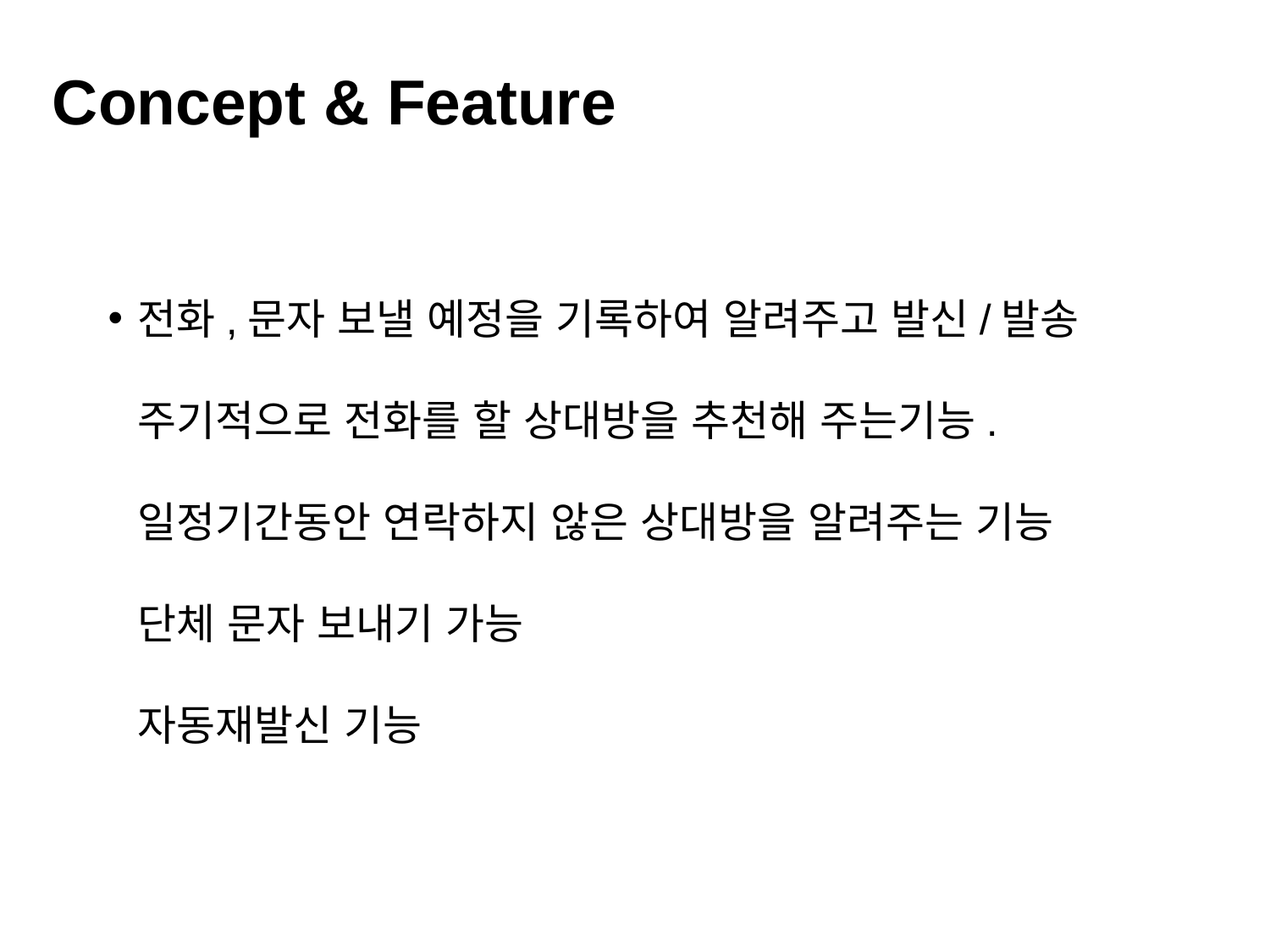

Concept & Feature
# 전화,문자 보낼 예정을 기록하여 알려주고 발신/발송 주기적으로 전화를 할 상대방을 추천해 주는기능. 일정기간동안 연락하지 않은 상대방을 알려주는 기능 단체 문자 보내기 가능 자동재발신 기능